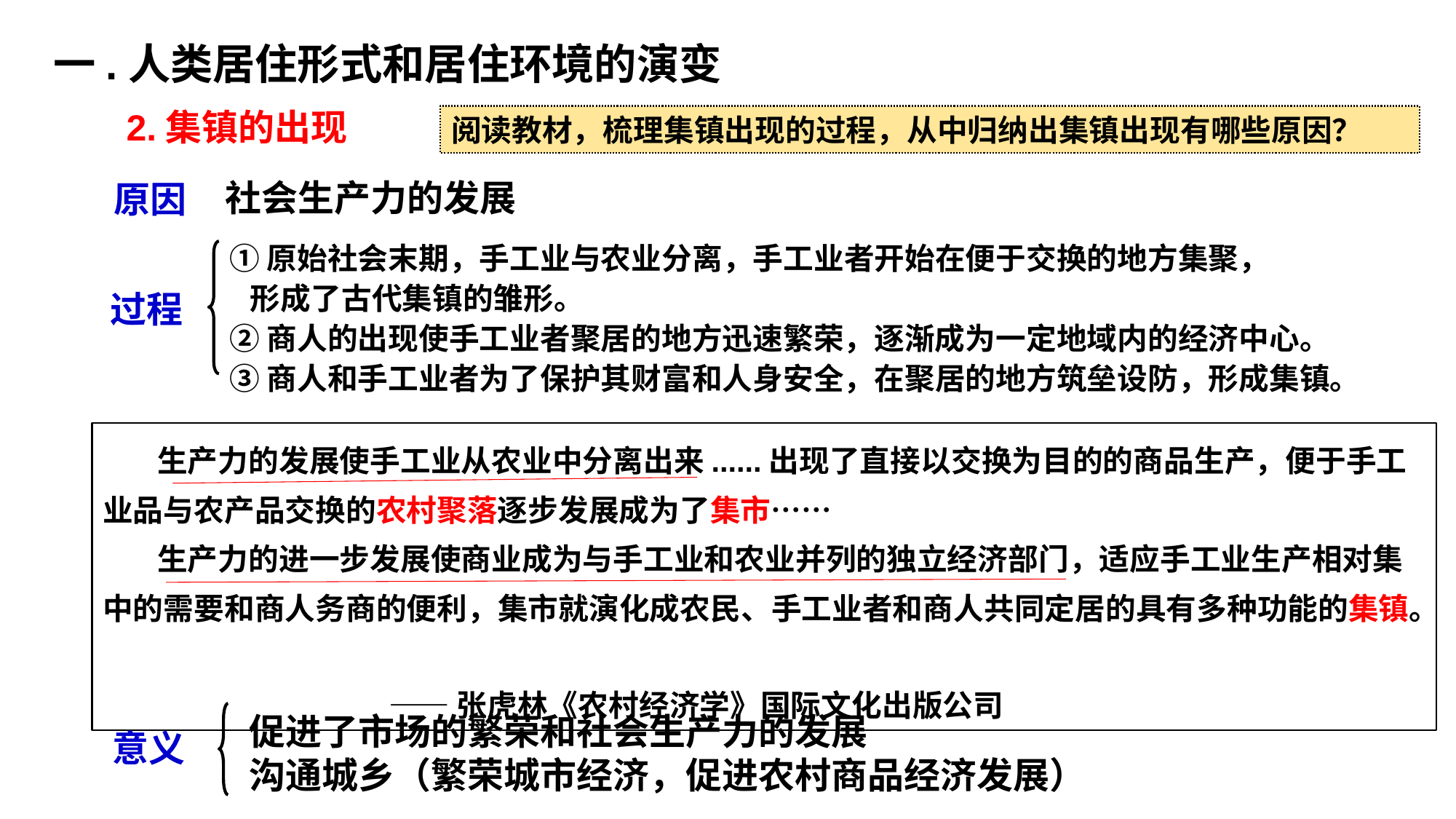

一.人类居住形式和居住环境的演变
2.集镇的出现
阅读教材，梳理集镇出现的过程，从中归纳出集镇出现有哪些原因？
社会生产力的发展
原因
①原始社会末期，手工业与农业分离，手工业者开始在便于交换的地方集聚，
  形成了古代集镇的雏形。
②商人的出现使手工业者聚居的地方迅速繁荣，逐渐成为一定地域内的经济中心。
③商人和手工业者为了保护其财富和人身安全，在聚居的地方筑垒设防，形成集镇。

过程
生产力的发展使手工业从农业中分离出来......出现了直接以交换为目的的商品生产，便于手工业品与农产品交换的农村聚落逐步发展成为了集市……
生产力的进一步发展使商业成为与手工业和农业并列的独立经济部门，适应手工业生产相对集中的需要和商人务商的便利，集市就演化成农民、手工业者和商人共同定居的具有多种功能的集镇。
                        ——张虎林《农村经济学》国际文化出版公司

促进了市场的繁荣和社会生产力的发展
沟通城乡（繁荣城市经济，促进农村商品经济发展）
意义